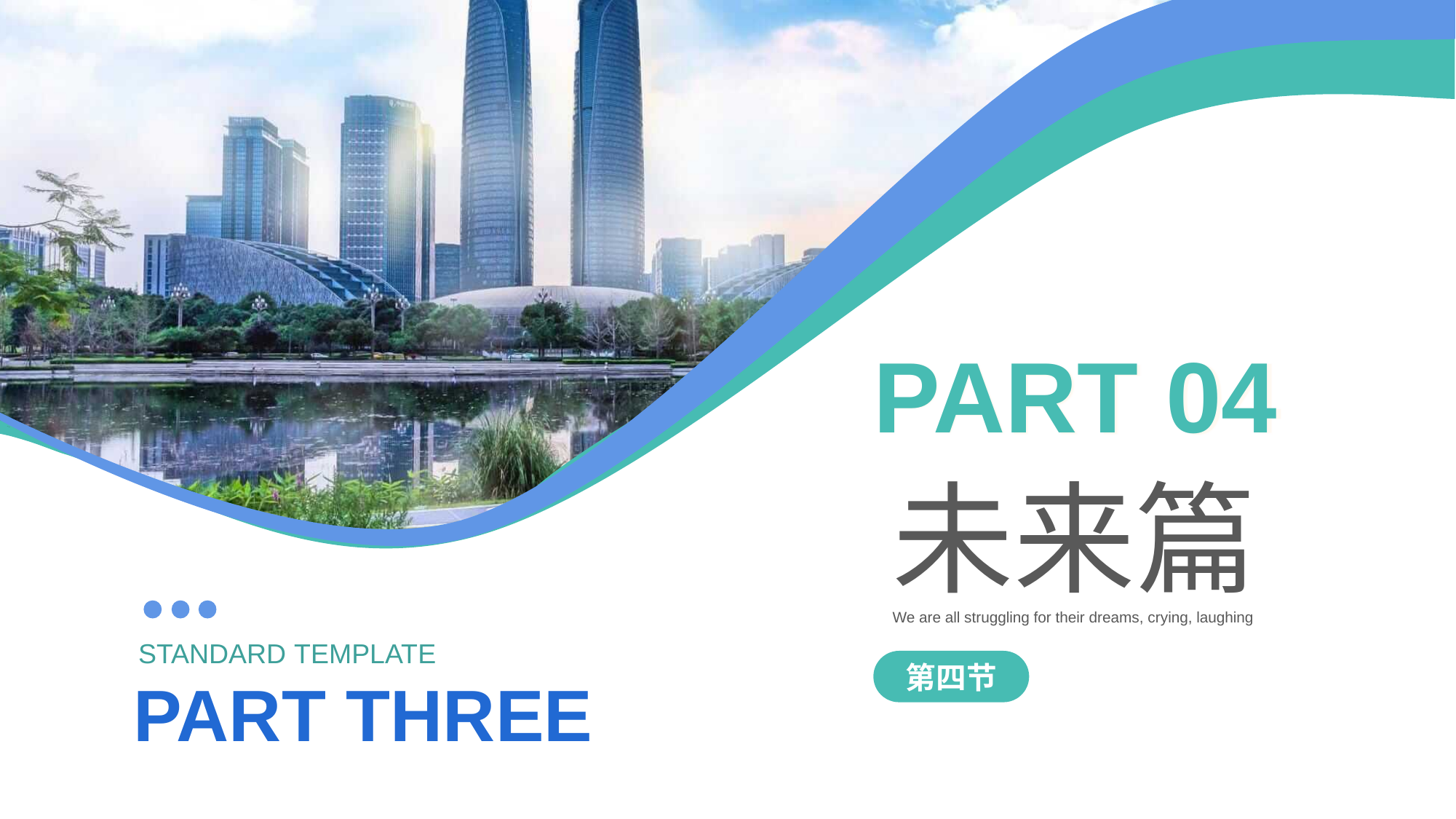

PART 04
未来篇
We are all struggling for their dreams, crying, laughing

STANDARD  TEMPLATE
第四节
PART THREE